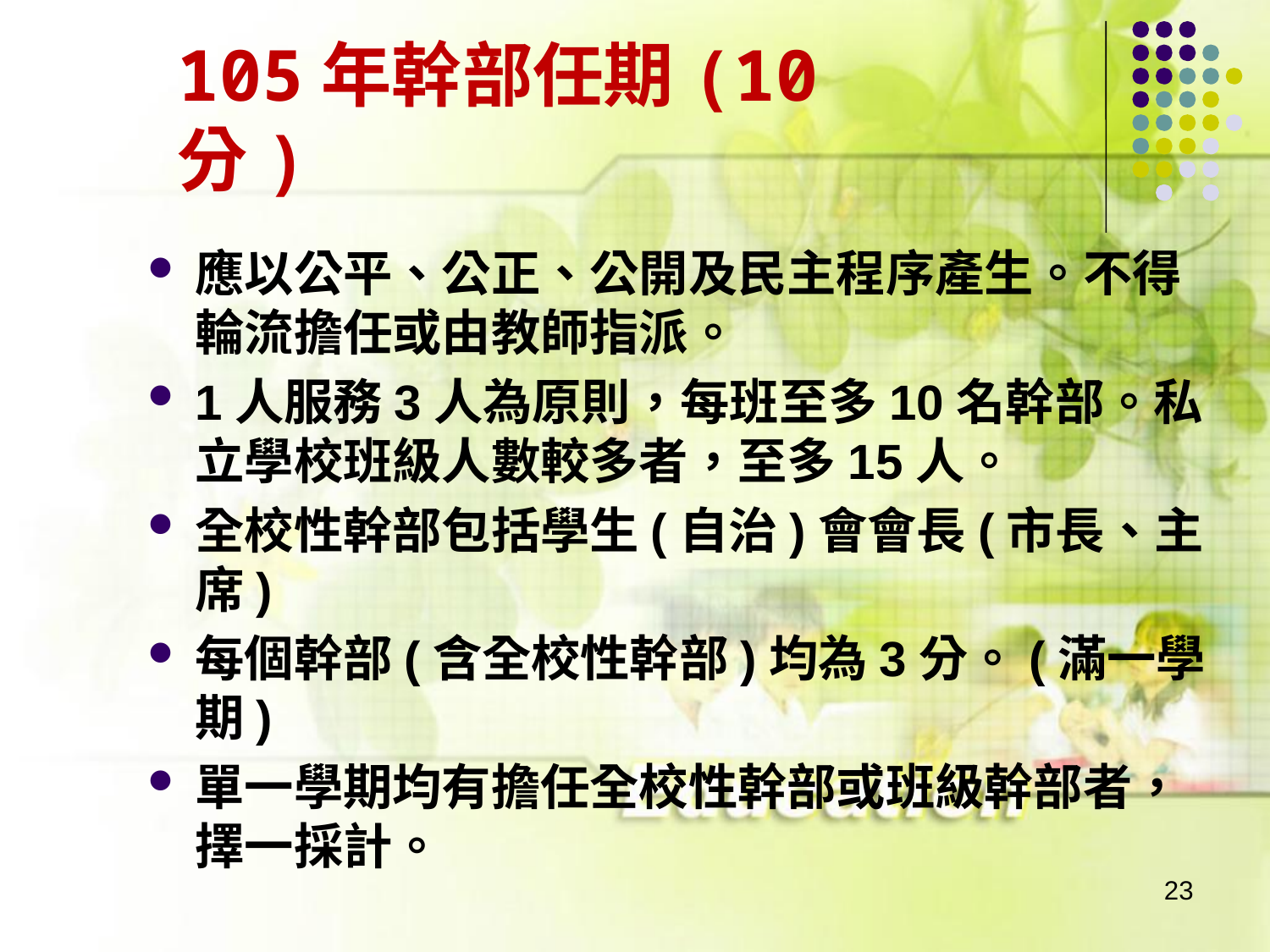

# 105年幹部任期(10分)
應以公平、公正、公開及民主程序產生。不得輪流擔任或由教師指派。
1人服務3人為原則，每班至多10名幹部。私立學校班級人數較多者，至多15人。
全校性幹部包括學生(自治)會會長(市長、主席)
每個幹部(含全校性幹部)均為3分。(滿一學期)
單一學期均有擔任全校性幹部或班級幹部者，擇一採計。
23